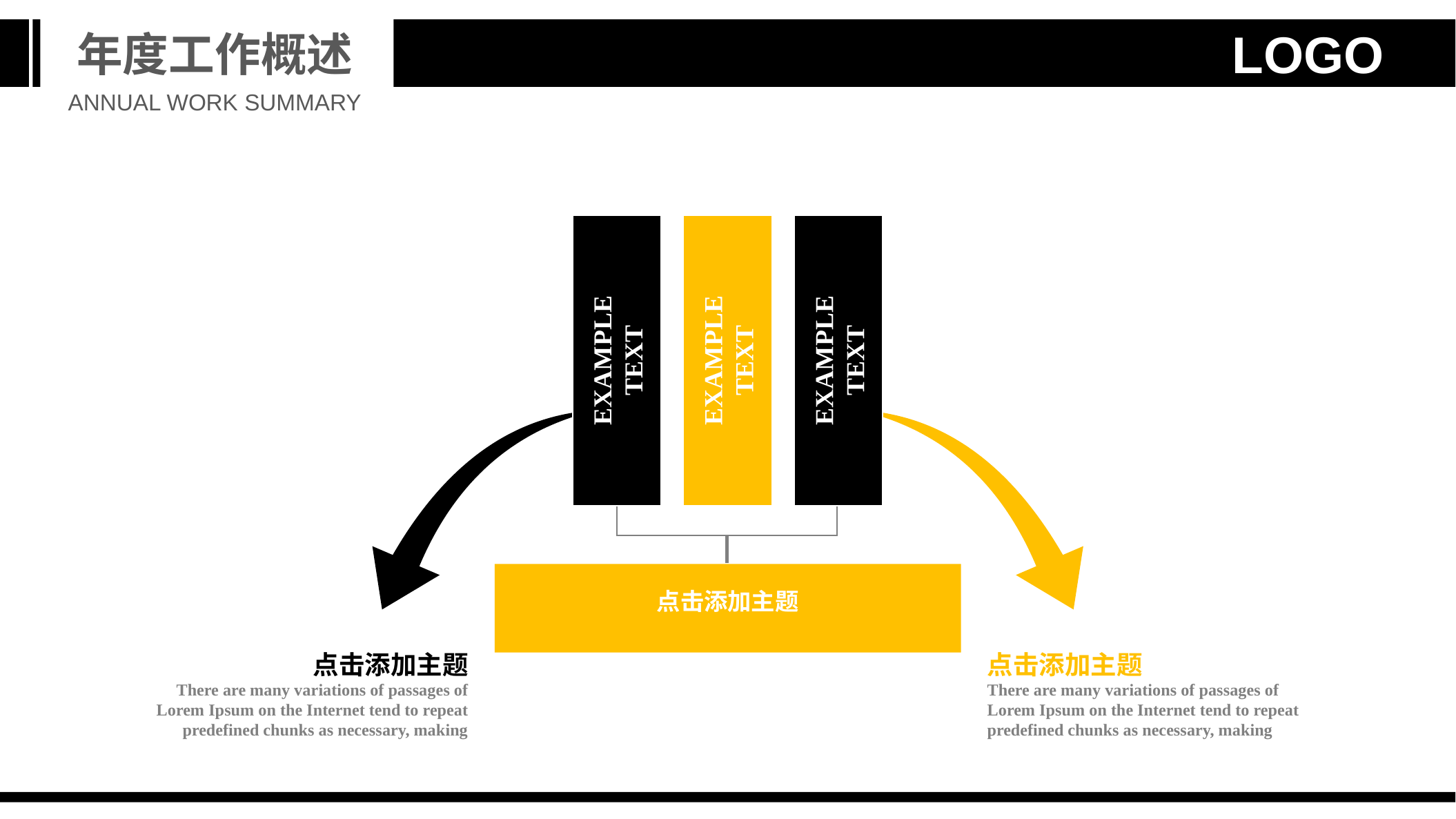

年度工作概述
LOGO
ANNUAL WORK SUMMARY

EXAMPLE TEXT
EXAMPLE TEXT
EXAMPLE TEXT

点击添加主题
点击添加主题
There are many variations of passages of Lorem Ipsum on the Internet tend to repeat predefined chunks as necessary, making
点击添加主题
There are many variations of passages of Lorem Ipsum on the Internet tend to repeat predefined chunks as necessary, making